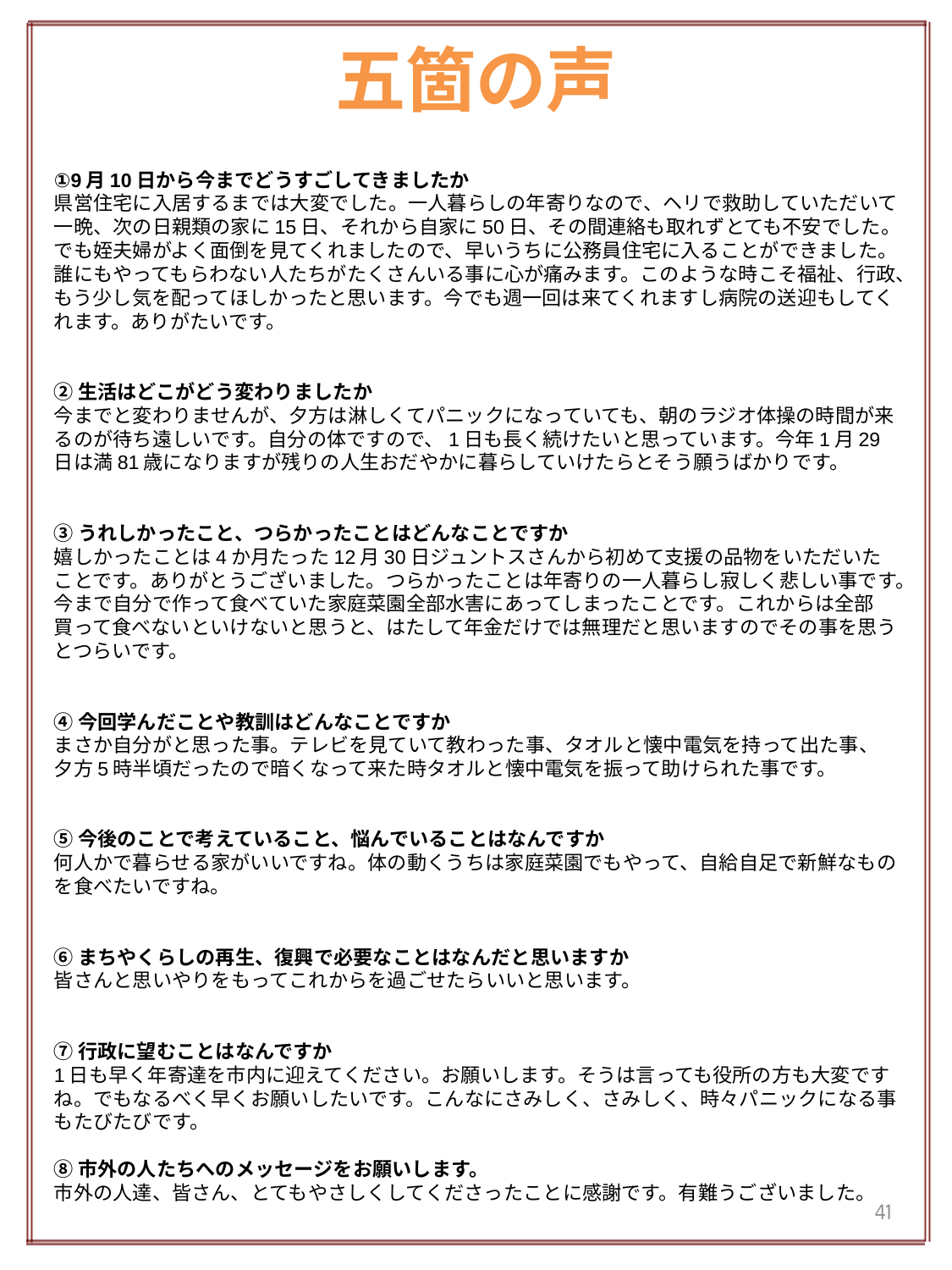

# 五箇の声
①9月10日から今までどうすごしてきましたか
県営住宅に入居するまでは大変でした。一人暮らしの年寄りなので、ヘリで救助していただいて一晩、次の日親類の家に15日、それから自家に50日、その間連絡も取れずとても不安でした。でも姪夫婦がよく面倒を見てくれましたので、早いうちに公務員住宅に入ることができました。誰にもやってもらわない人たちがたくさんいる事に心が痛みます。このような時こそ福祉、行政、もう少し気を配ってほしかったと思います。今でも週一回は来てくれますし病院の送迎もしてくれます。ありがたいです。

②生活はどこがどう変わりましたか
今までと変わりませんが、夕方は淋しくてパニックになっていても、朝のラジオ体操の時間が来るのが待ち遠しいです。自分の体ですので、1日も長く続けたいと思っています。今年1月29日は満81歳になりますが残りの人生おだやかに暮らしていけたらとそう願うばかりです。

③うれしかったこと、つらかったことはどんなことですか
嬉しかったことは4か月たった12月30日ジュントスさんから初めて支援の品物をいただいたことです。ありがとうございました。つらかったことは年寄りの一人暮らし寂しく悲しい事です。今まで自分で作って食べていた家庭菜園全部水害にあってしまったことです。これからは全部買って食べないといけないと思うと、はたして年金だけでは無理だと思いますのでその事を思うとつらいです。

④今回学んだことや教訓はどんなことですか
まさか自分がと思った事。テレビを見ていて教わった事、タオルと懐中電気を持って出た事、夕方5時半頃だったので暗くなって来た時タオルと懐中電気を振って助けられた事です。

⑤今後のことで考えていること、悩んでいることはなんですか
何人かで暮らせる家がいいですね。体の動くうちは家庭菜園でもやって、自給自足で新鮮なものを食べたいですね。

⑥まちやくらしの再生、復興で必要なことはなんだと思いますか
皆さんと思いやりをもってこれからを過ごせたらいいと思います。

⑦行政に望むことはなんですか
1日も早く年寄達を市内に迎えてください。お願いします。そうは言っても役所の方も大変ですね。でもなるべく早くお願いしたいです。こんなにさみしく、さみしく、時々パニックになる事もたびたびです。

⑧市外の人たちへのメッセージをお願いします。
市外の人達、皆さん、とてもやさしくしてくださったことに感謝です。有難うございました。

41